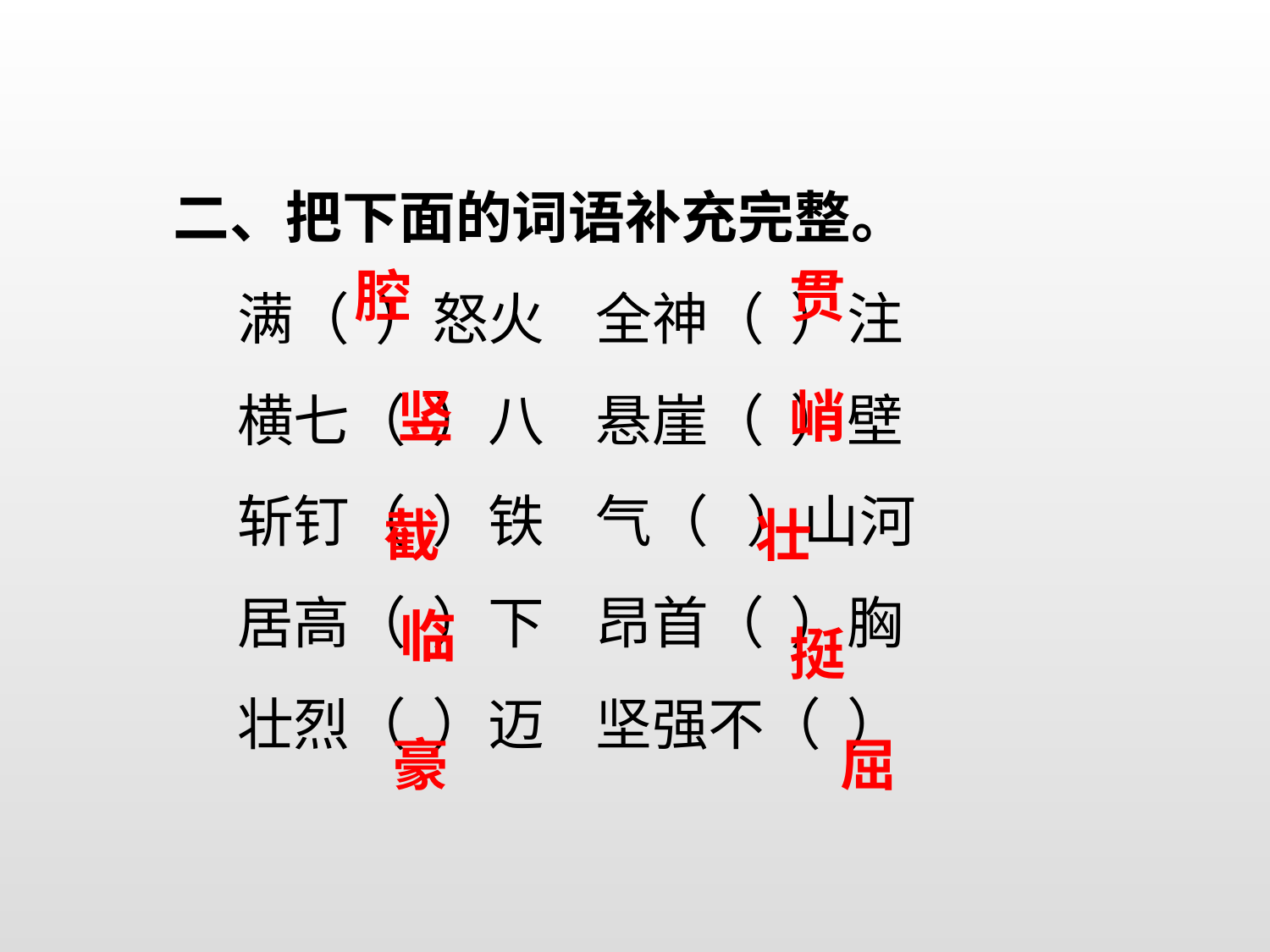

二、把下面的词语补充完整。
    满（  ）怒火    全神（  ）注
    横七（  ）八    悬崖（  ）壁
    斩钉（  ）铁    气（   ）山河
    居高（  ）下    昂首（  ）胸
    壮烈（  ）迈    坚强不（  ）
腔
贯
竖
峭
壮
截
临
挺
豪
屈